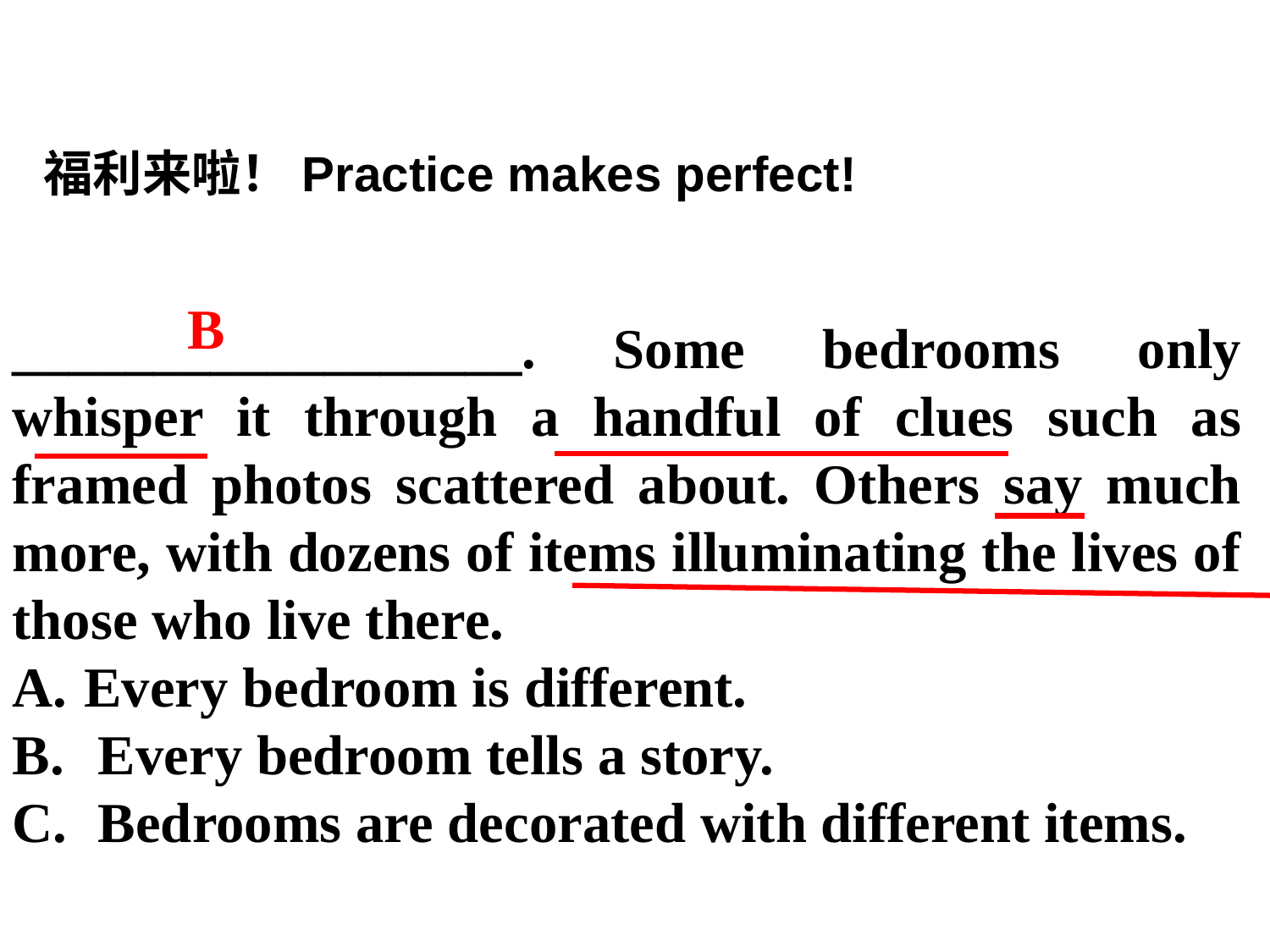

福利来啦！Practice makes perfect!
B
__________________. Some bedrooms only whisper it through a handful of clues such as framed photos scattered about. Others say much more, with dozens of items illuminating the lives of those who live there.
Every bedroom is different.
 Every bedroom tells a story.
 Bedrooms are decorated with different items.